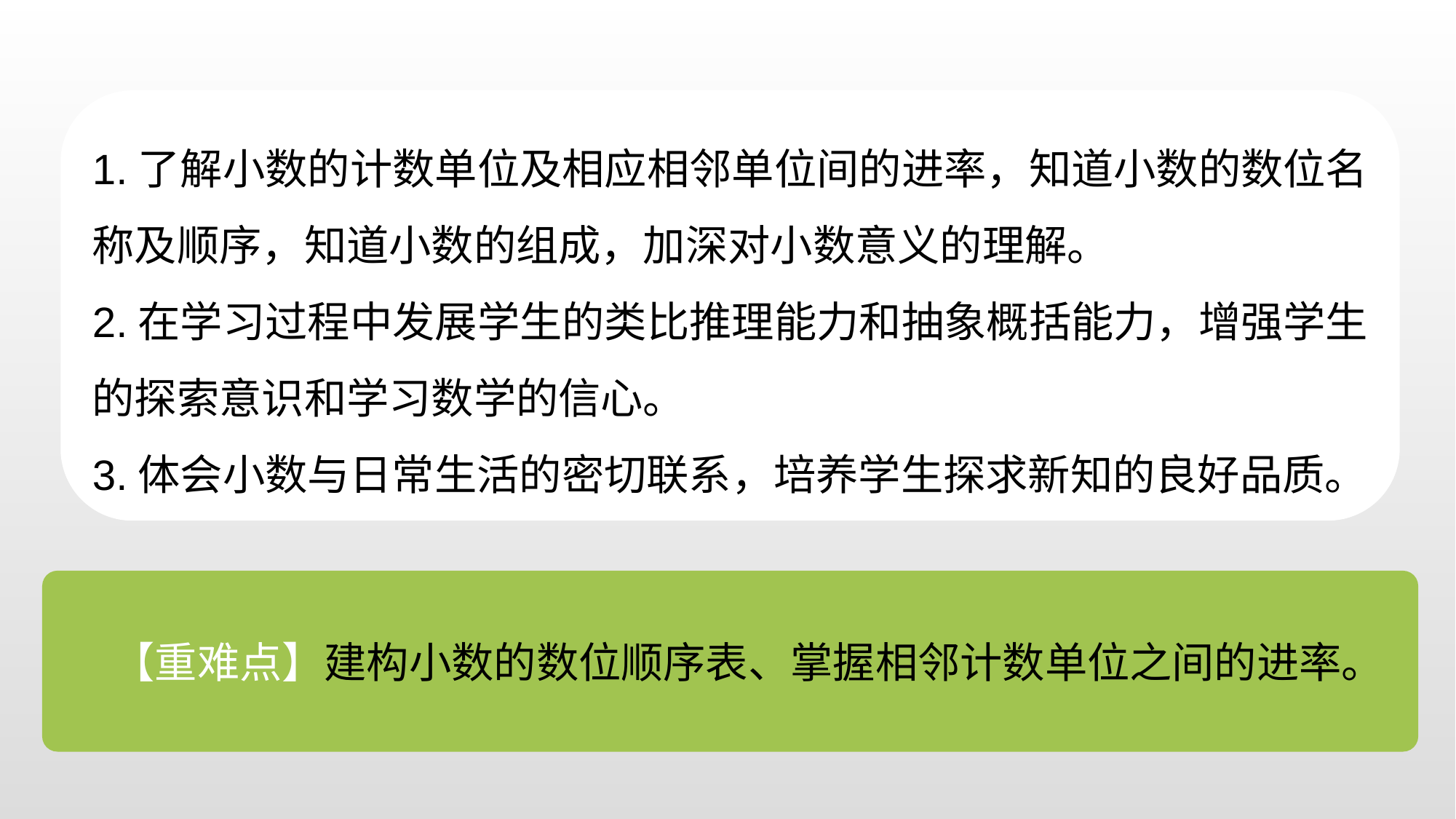

1.了解小数的计数单位及相应相邻单位间的进率，知道小数的数位名称及顺序，知道小数的组成，加深对小数意义的理解。
2.在学习过程中发展学生的类比推理能力和抽象概括能力，增强学生的探索意识和学习数学的信心。
3.体会小数与日常生活的密切联系，培养学生探求新知的良好品质。

【重难点】建构小数的数位顺序表、掌握相邻计数单位之间的进率。